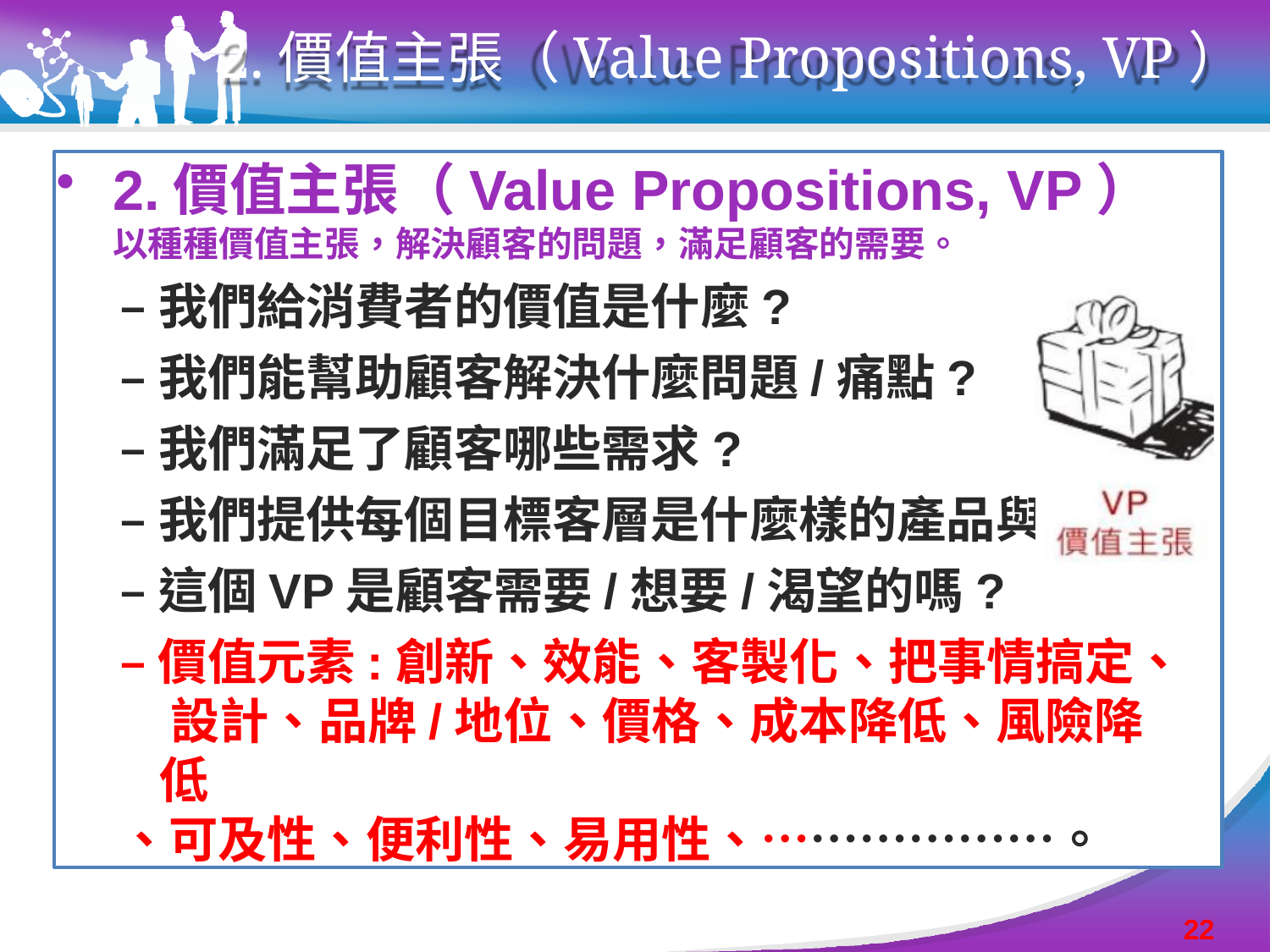

# 2.價值主張（Value Propositions, VP）

2.價值主張（Value Propositions, VP）
以種種價值主張，解決顧客的問題，滿足顧客的需要。
–我們給消費者的價值是什麼?
–我們能幫助顧客解決什麼問題/痛點?
–我們滿足了顧客哪些需求?
–我們提供每個目標客層是什麼樣的產品與
–這個VP是顧客需要/想要/渴望的嗎?
–價值元素:創新、效能、客製化、把事情搞定、 設計、品牌/地位、價格、成本降低、風險降低
、可及性、便利性、易用性、………………。

服務?
22